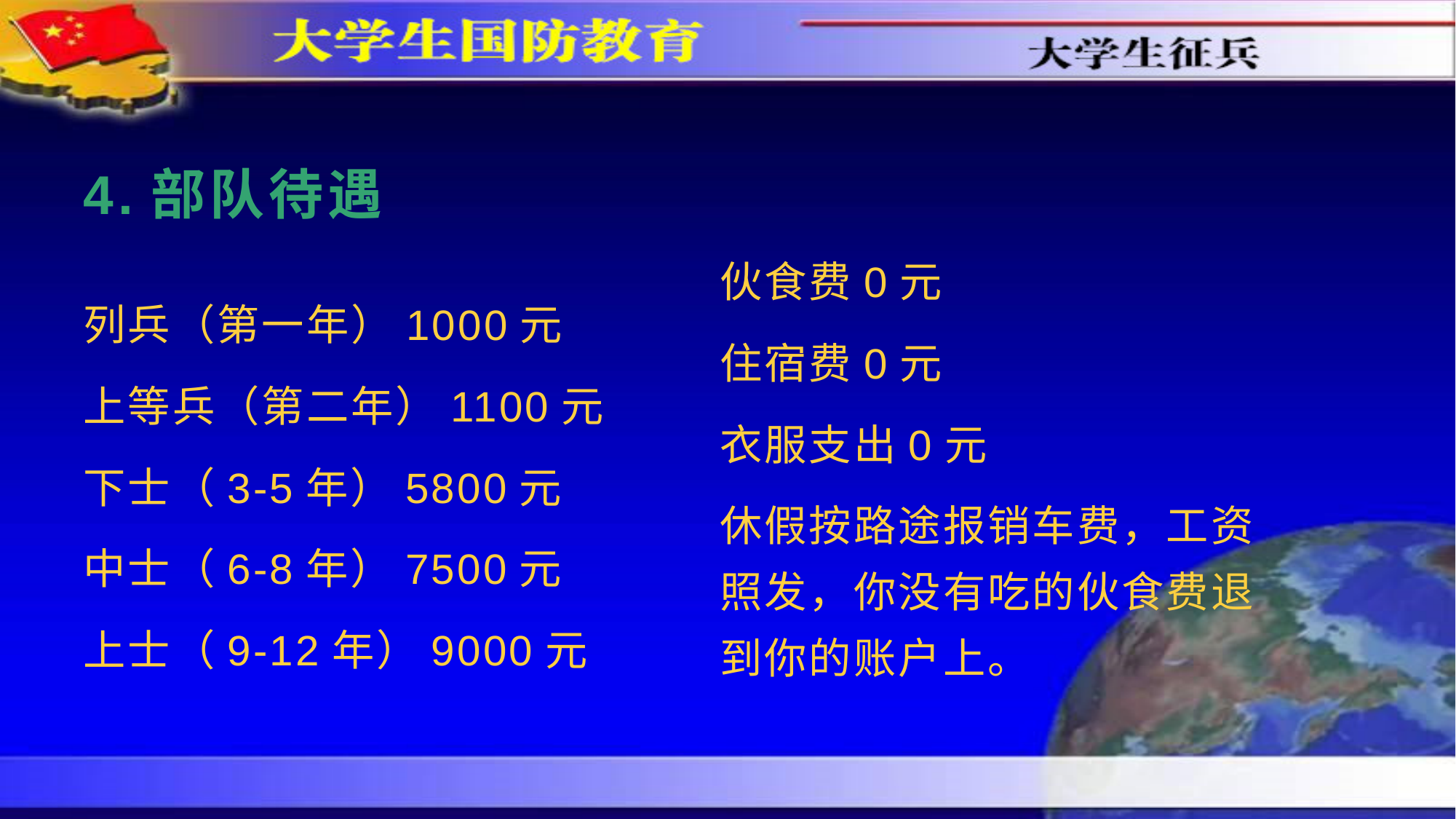

# 4.部队待遇
伙食费0元
住宿费0元
衣服支出0元
休假按路途报销车费，工资照发，你没有吃的伙食费退到你的账户上。

列兵（第一年）1000元
上等兵（第二年）1100元
下士（3-5年）5800元
中士（6-8年）7500元
上士（9-12年）9000元